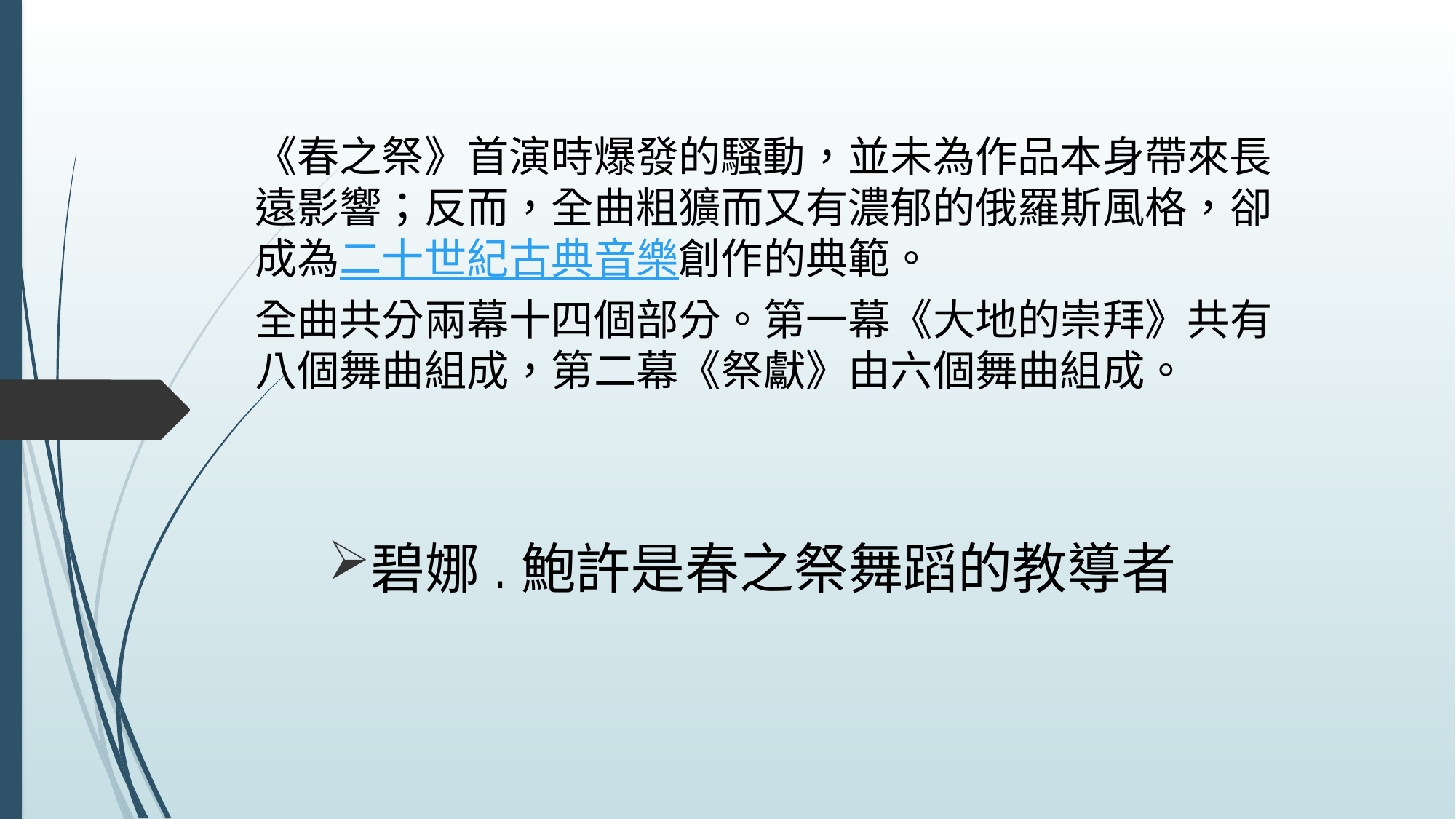

# 《春之祭》首演時爆發的騷動，並未為作品本身帶來長遠影響；反而，全曲粗獷而又有濃郁的俄羅斯風格，卻成為二十世紀古典音樂創作的典範。 全曲共分兩幕十四個部分。第一幕《大地的崇拜》共有八個舞曲組成，第二幕《祭獻》由六個舞曲組成。
碧娜.鮑許是春之祭舞蹈的教導者